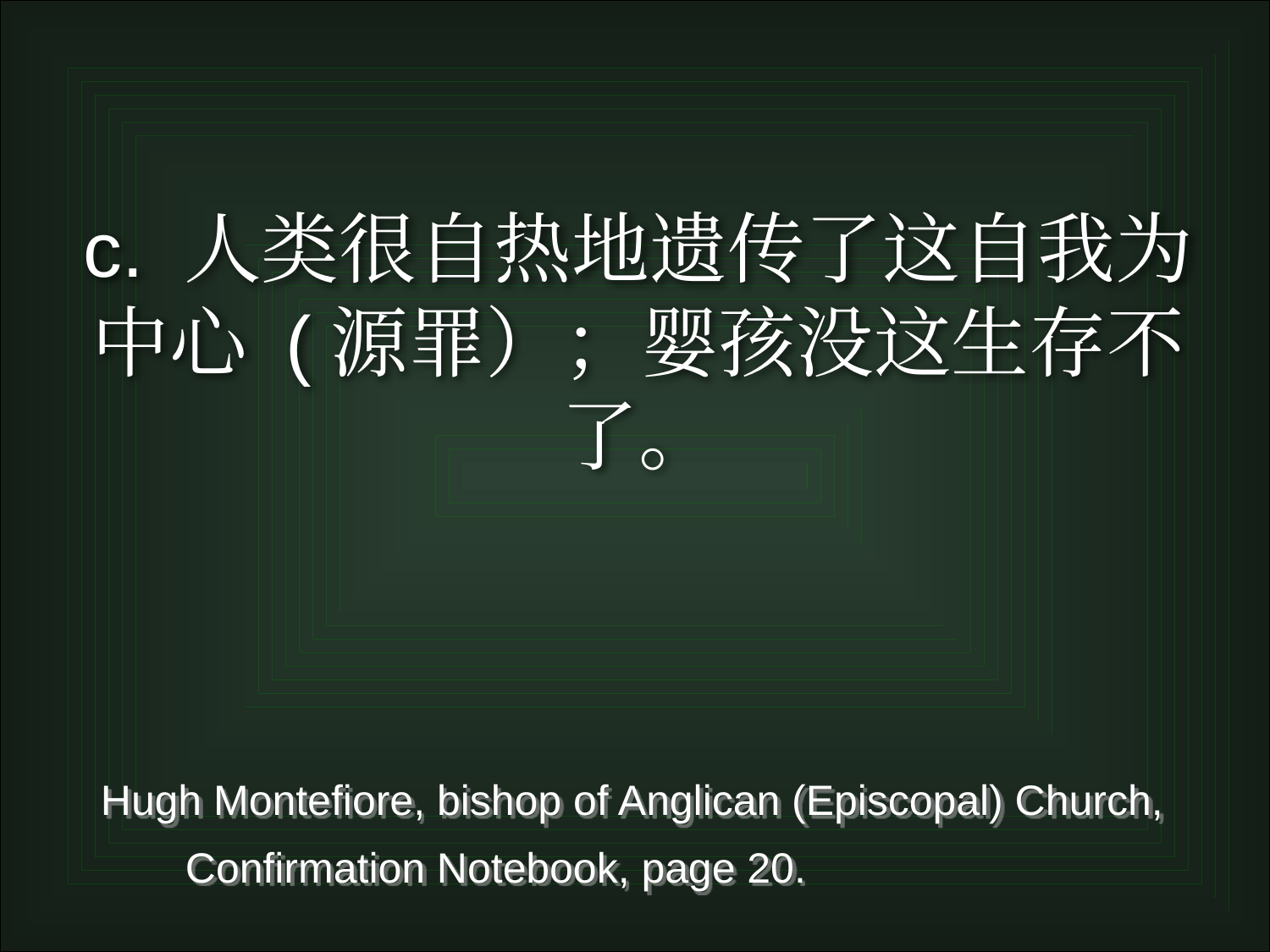

# c. 人类很自热地遗传了这自我为中心 (源罪）；婴孩没这生存不了。
Hugh Montefiore, bishop of Anglican (Episcopal) Church, Confirmation Notebook, page 20.